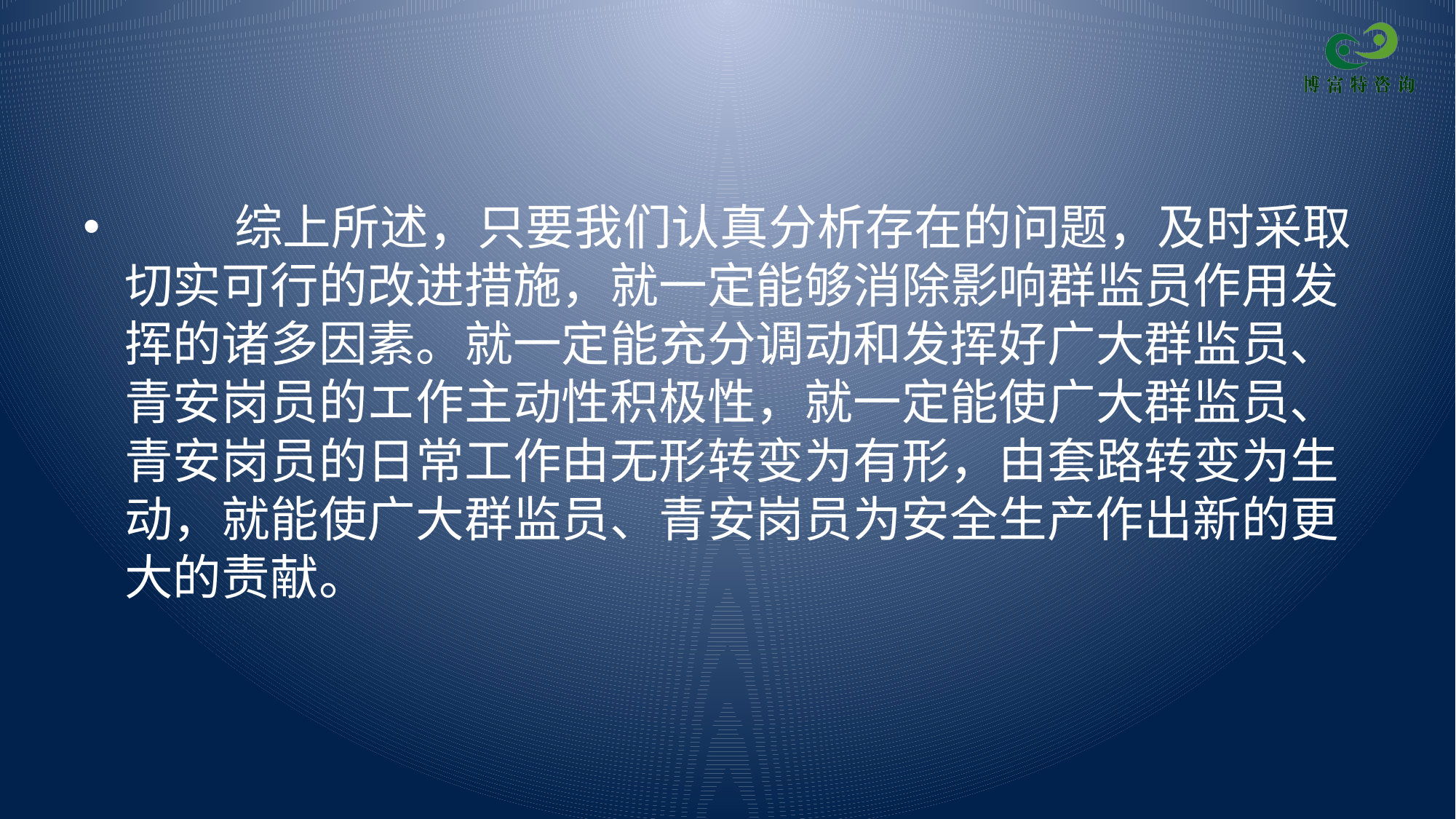

#
         综上所述，只要我们认真分析存在的问题，及时采取切实可行的改进措施，就一定能够消除影响群监员作用发挥的诸多因素。就一定能充分调动和发挥好广大群监员、青安岗员的エ作主动性积极性，就一定能使广大群监员、青安岗员的日常工作由无形转变为有形，由套路转变为生动，就能使广大群监员、青安岗员为安全生产作出新的更大的责献。